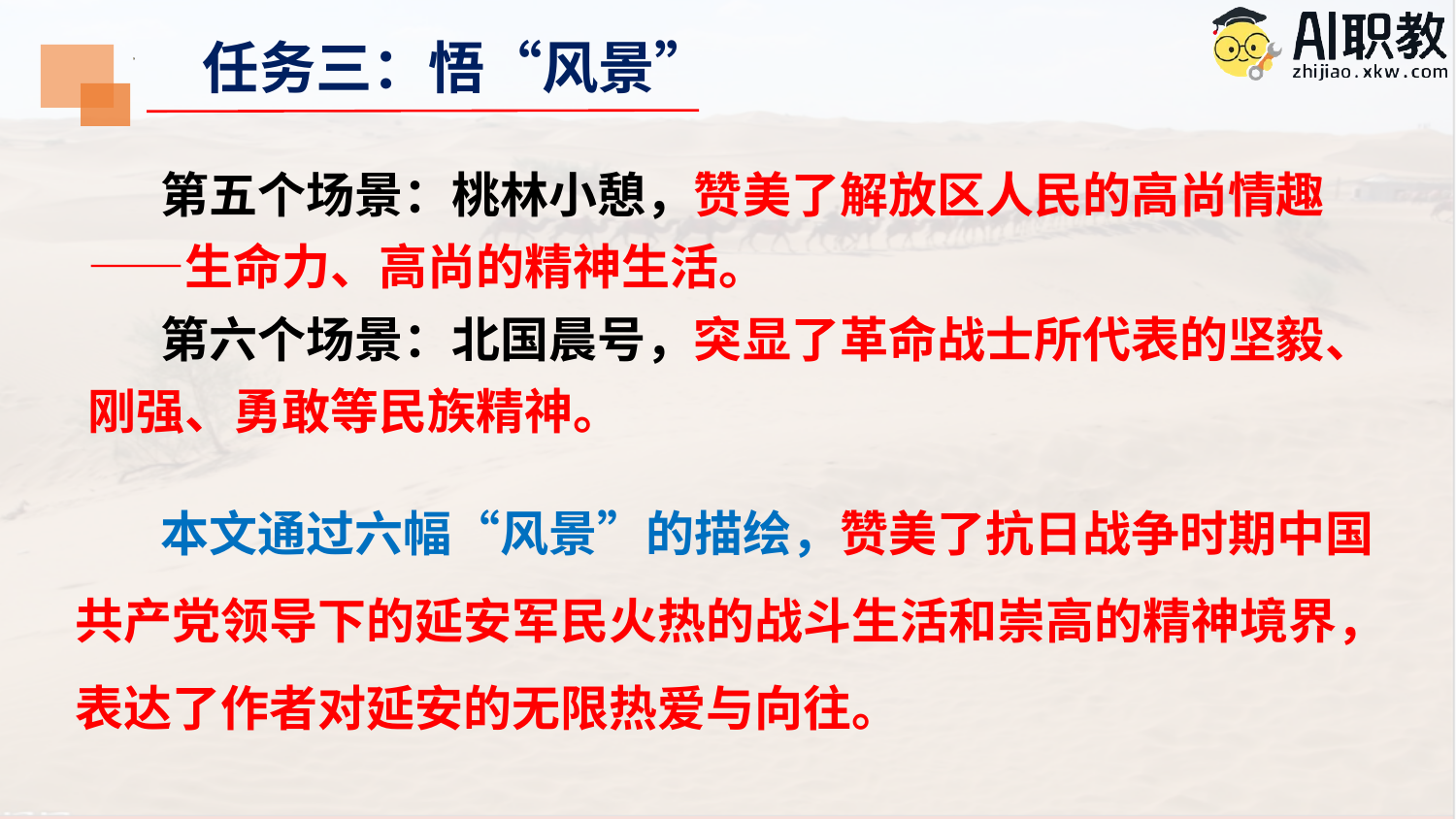

任务三：悟“风景”

第五个场景：桃林小憩，赞美了解放区人民的高尚情趣——生命力、高尚的精神生活。
第六个场景：北国晨号，突显了革命战士所代表的坚毅、刚强、勇敢等民族精神。
本文通过六幅“风景”的描绘，赞美了抗日战争时期中国共产党领导下的延安军民火热的战斗生活和崇高的精神境界，表达了作者对延安的无限热爱与向往。